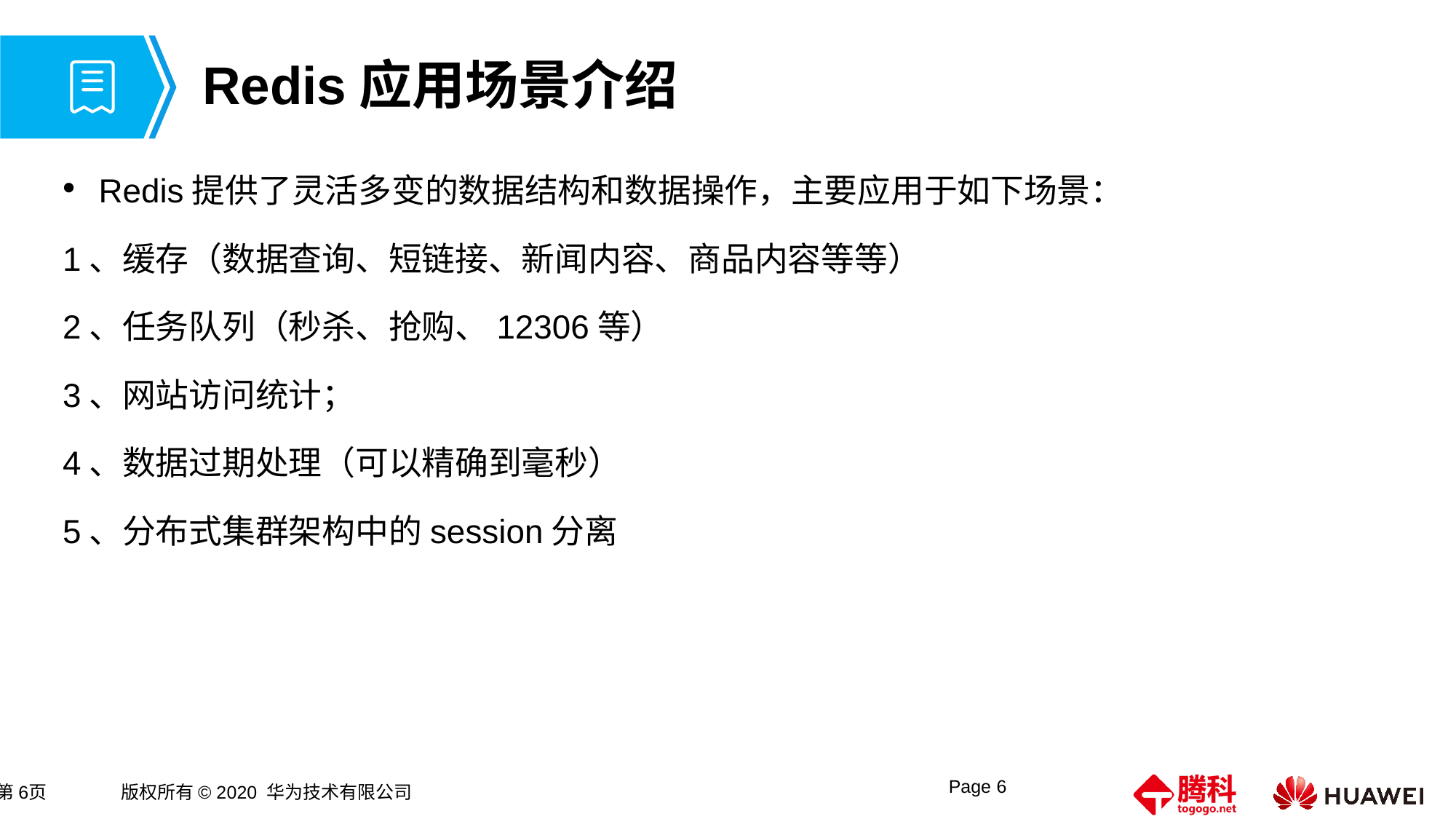

# Redis应用场景介绍
Redis提供了灵活多变的数据结构和数据操作，主要应用于如下场景：
1、缓存（数据查询、短链接、新闻内容、商品内容等等）
2、任务队列（秒杀、抢购、12306等）
3、网站访问统计；
4、数据过期处理（可以精确到毫秒）
5、分布式集群架构中的session分离